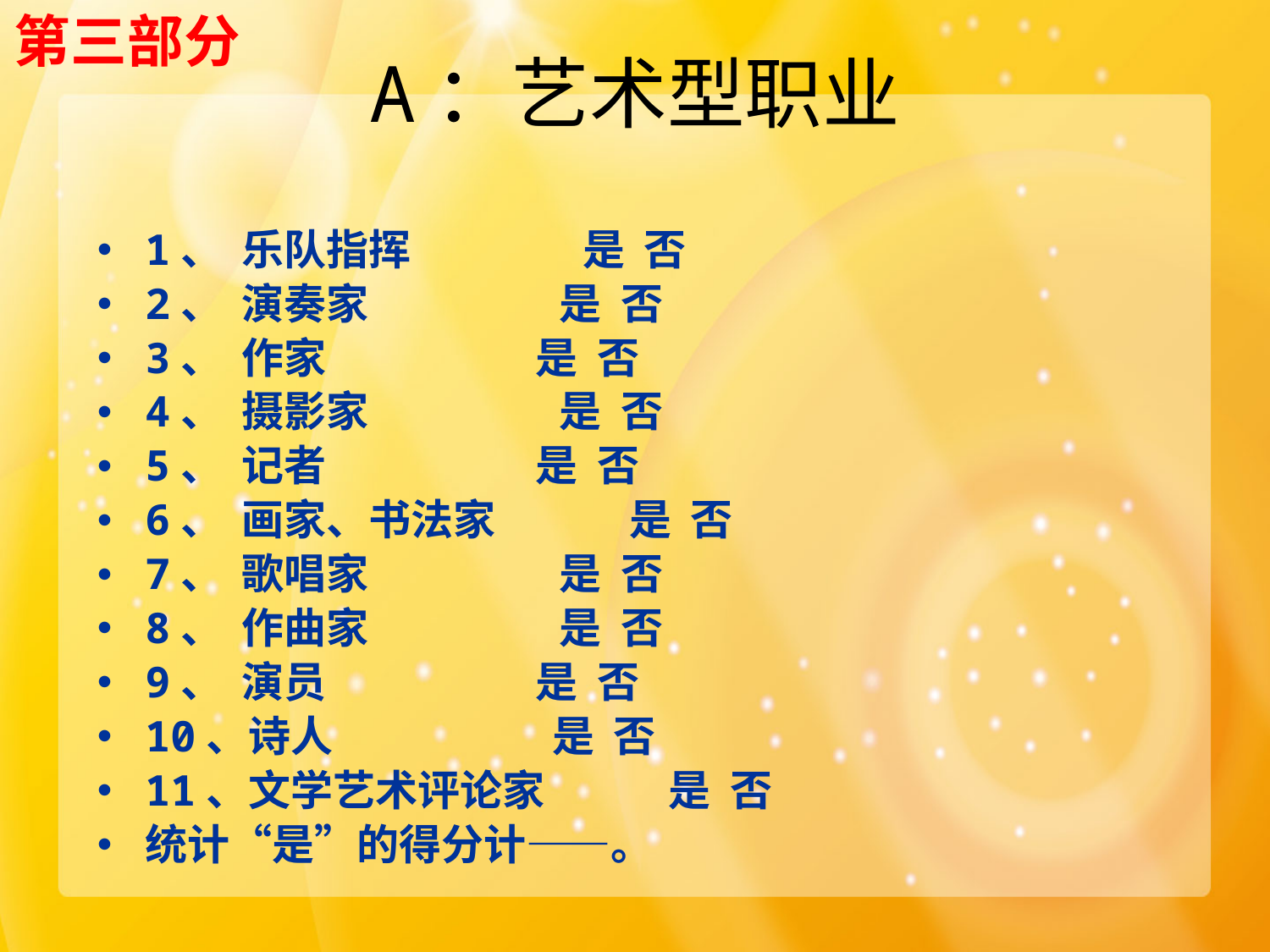

第三部分
# A：艺术型职业
1、  乐队指挥                  是  否
2、  演奏家                    是  否
3、  作家                      是  否
4、  摄影家                    是  否
5、  记者                      是  否
6、  画家、书法家              是  否
7、  歌唱家                    是  否
8、  作曲家                    是  否
9、  演员                      是  否
10、诗人                       是  否
11、文学艺术评论家             是  否
统计“是”的得分计——。